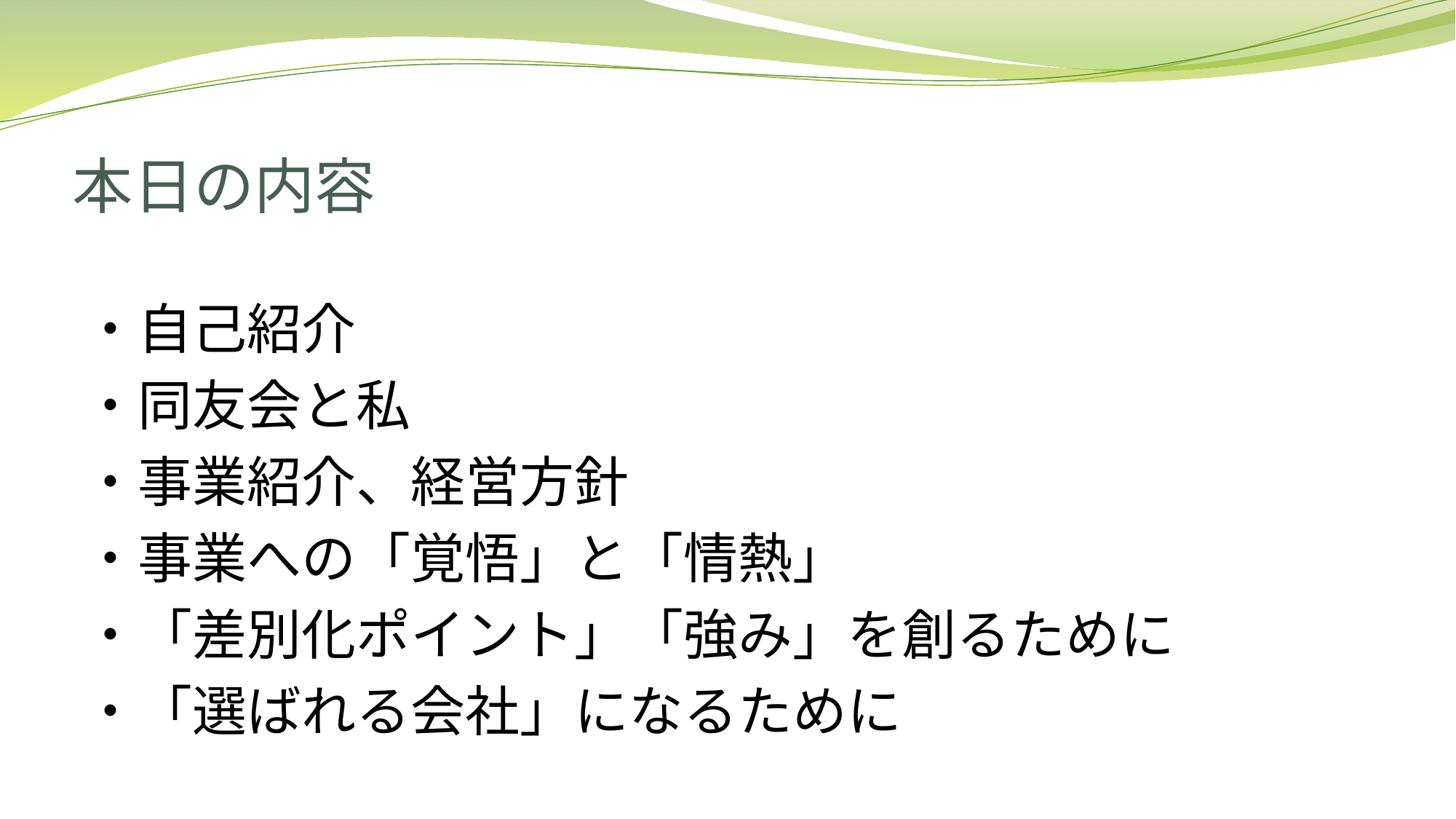

# 本日の内容

・自己紹介
・同友会と私
・事業紹介、経営方針
・事業への「覚悟」と「情熱」
・「差別化ポイント」「強み」を創るために
・「選ばれる会社」になるために